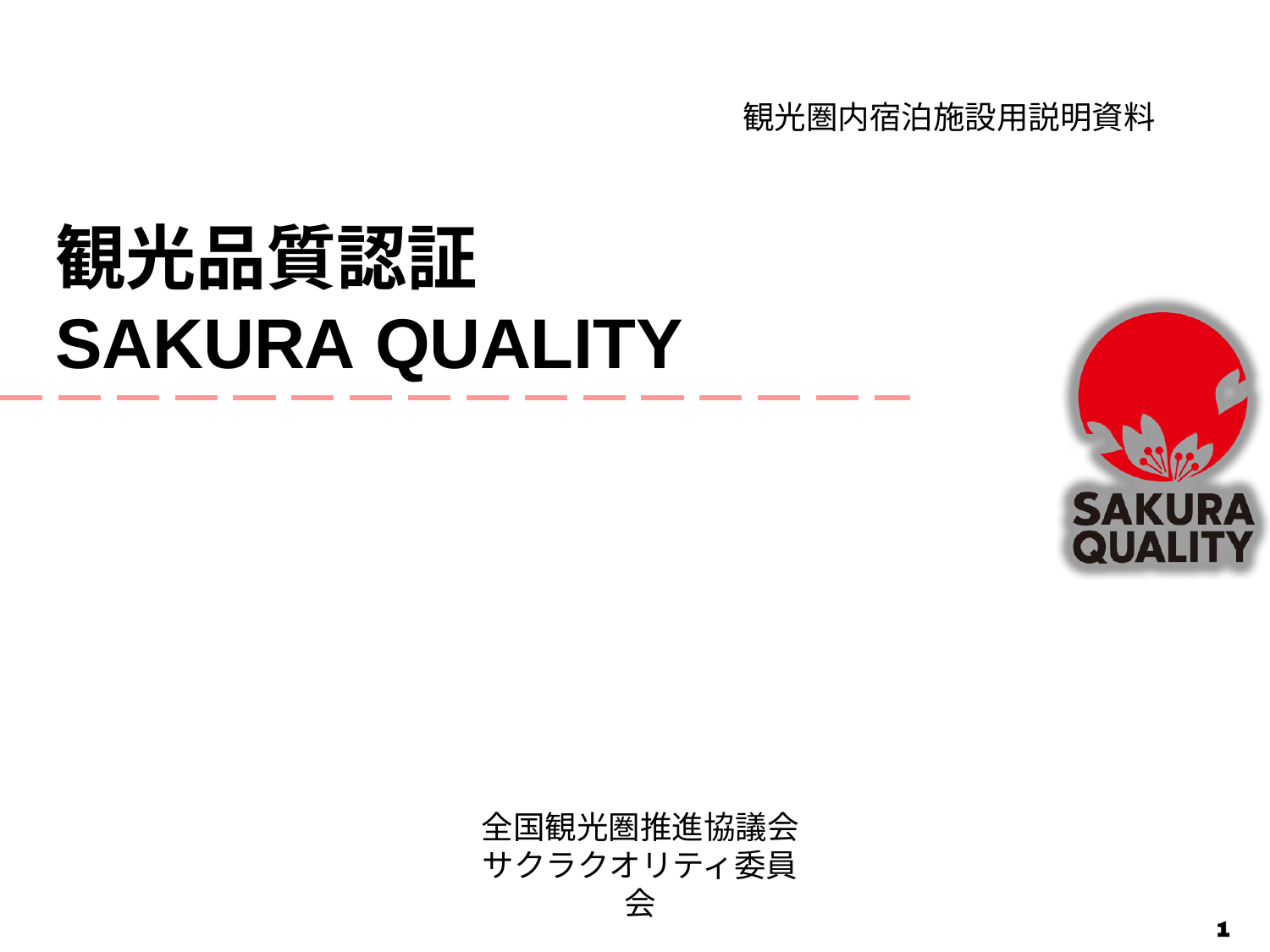

観光圏内宿泊施設用説明資料
# 観光品質認証SAKURA QUALITY
全国観光圏推進協議会サクラクオリティ委員会
1